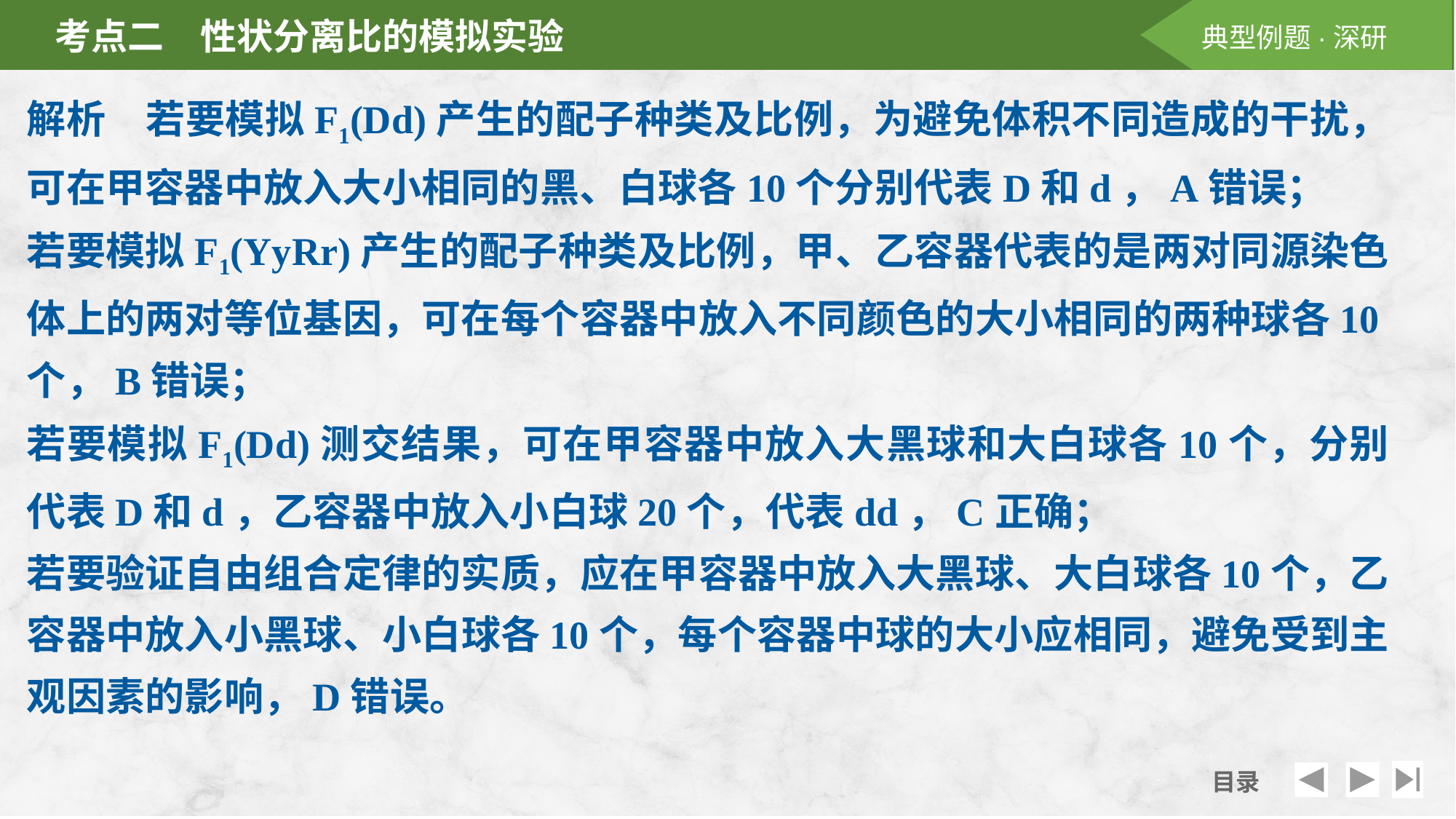

解析　若要模拟F1(Dd)产生的配子种类及比例，为避免体积不同造成的干扰，可在甲容器中放入大小相同的黑、白球各10个分别代表D和d，A错误；
若要模拟F1(YyRr)产生的配子种类及比例，甲、乙容器代表的是两对同源染色体上的两对等位基因，可在每个容器中放入不同颜色的大小相同的两种球各10个，B错误；
若要模拟F1(Dd)测交结果，可在甲容器中放入大黑球和大白球各10个，分别代表D和d，乙容器中放入小白球20个，代表dd，C正确；
若要验证自由组合定律的实质，应在甲容器中放入大黑球、大白球各10个，乙容器中放入小黑球、小白球各10个，每个容器中球的大小应相同，避免受到主观因素的影响，D错误。